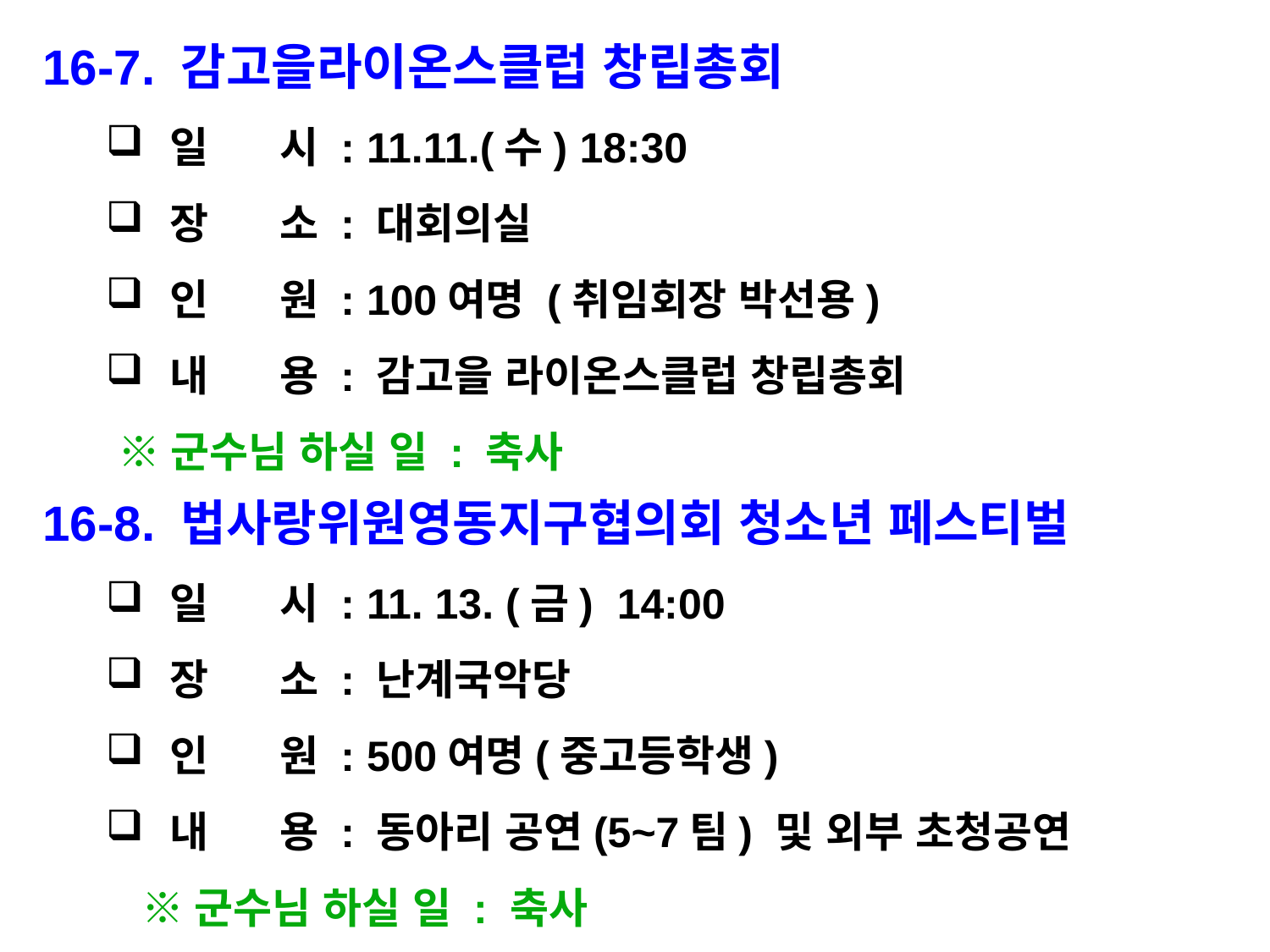

16-7. 감고을라이온스클럽 창립총회
일      시 : 11.11.(수) 18:30
장      소 : 대회의실
인      원 : 100여명 (취임회장 박선용)
내      용 : 감고을 라이온스클럽 창립총회
 ※군수님 하실 일 : 축사

16-8. 법사랑위원영동지구협의회 청소년 페스티벌
일      시 : 11. 13. (금)  14:00
장      소 : 난계국악당
인      원 : 500여명(중고등학생)
내      용 : 동아리 공연(5~7팀) 및 외부 초청공연
   ※군수님 하실 일 : 축사